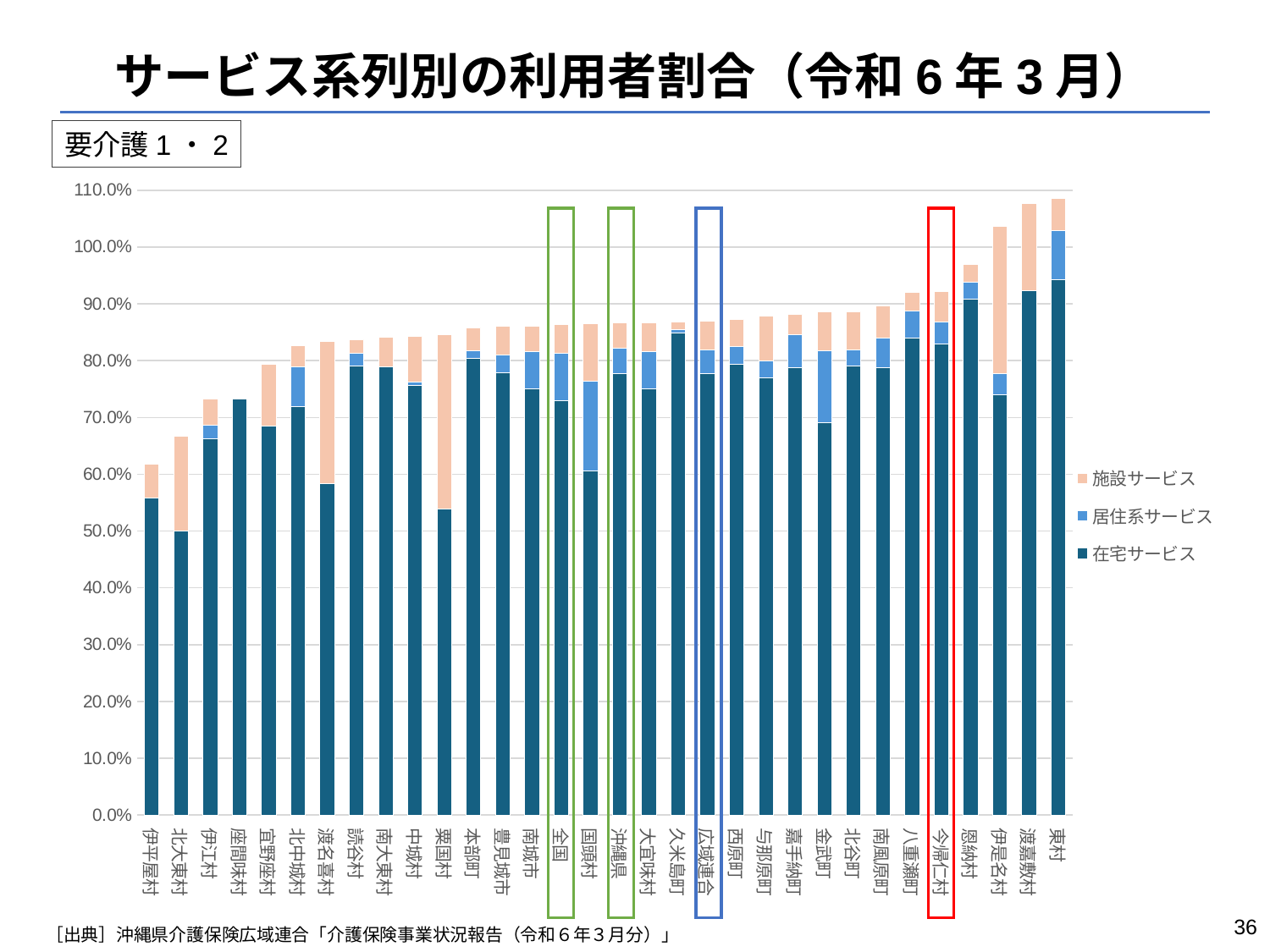

# サービス系列別の利用者割合（令和6年3月）
要介護1・2

### Chart

| Category | 在宅サービス | 居住系サービス | 施設サービス |
|---|---|---|---|
| 伊平屋村 | 0.5588235294117647 | 0.0 | 0.058823529411764705 |
| 北大東村 | 0.5 | 0.0 | 0.16666666666666666 |
| 伊江村 | 0.6627906976744186 | 0.023255813953488372 | 0.046511627906976744 |
| 座間味村 | 0.7333333333333333 | 0.0 | 0.0 |
| 宜野座村 | 0.684931506849315 | 0.0 | 0.1095890410958904 |
| 北中城村 | 0.7195571955719557 | 0.07011070110701106 | 0.03690036900369004 |
| 渡名喜村 | 0.5833333333333334 | 0.0 | 0.25 |
| 読谷村 | 0.7903525046382189 | 0.022263450834879406 | 0.02411873840445269 |
| 南大東村 | 0.7894736842105263 | 0.0 | 0.05263157894736842 |
| 中城村 | 0.7560975609756098 | 0.006968641114982578 | 0.08013937282229965 |
| 粟国村 | 0.5384615384615384 | 0.0 | 0.3076923076923077 |
| 本部町 | 0.8036363636363636 | 0.014545454545454545 | 0.04 |
| 豊見城市 | 0.7787114845938375 | 0.03081232492997199 | 0.05182072829131653 |
| 南城市 | 0.7506925207756233 | 0.06509695290858726 | 0.045706371191135735 |
| 全国 | 0.7298007002423916 | 0.08375591550921473 | 0.050946096725789695 |
| 国頭村 | 0.6067415730337079 | 0.15730337078651685 | 0.10112359550561797 |
| 沖縄県 | 0.7776896773873829 | 0.04514594380296347 | 0.043461023836661866 |
| 大宜味村 | 0.75 | 0.06666666666666667 | 0.05 |
| 久米島町 | 0.8486842105263158 | 0.006578947368421052 | 0.013157894736842105 |
| 広域連合 | 0.7771124417831005 | 0.04141716566866267 | 0.05172987358616101 |
| 西原町 | 0.7936507936507936 | 0.031746031746031744 | 0.047619047619047616 |
| 与那原町 | 0.7698744769874477 | 0.029288702928870293 | 0.0794979079497908 |
| 嘉手納町 | 0.7873303167420814 | 0.058823529411764705 | 0.03619909502262444 |
| 金武町 | 0.6914285714285714 | 0.12571428571428572 | 0.06857142857142857 |
| 北谷町 | 0.7901554404145078 | 0.02849740932642487 | 0.06735751295336788 |
| 南風原町 | 0.7878787878787878 | 0.05194805194805195 | 0.05627705627705628 |
| 八重瀬町 | 0.8407079646017699 | 0.0471976401179941 | 0.032448377581120944 |
| 今帰仁村 | 0.8300970873786407 | 0.038834951456310676 | 0.05339805825242718 |
| 恩納村 | 0.9085365853658537 | 0.03048780487804878 | 0.03048780487804878 |
| 伊是名村 | 0.7407407407407407 | 0.037037037037037035 | 0.25925925925925924 |
| 渡嘉敷村 | 0.9230769230769231 | 0.0 | 0.15384615384615385 |
| 東村 | 0.9428571428571428 | 0.08571428571428572 | 0.05714285714285714 |

36
［出典］沖縄県介護保険広域連合「介護保険事業状況報告（令和６年３月分）」